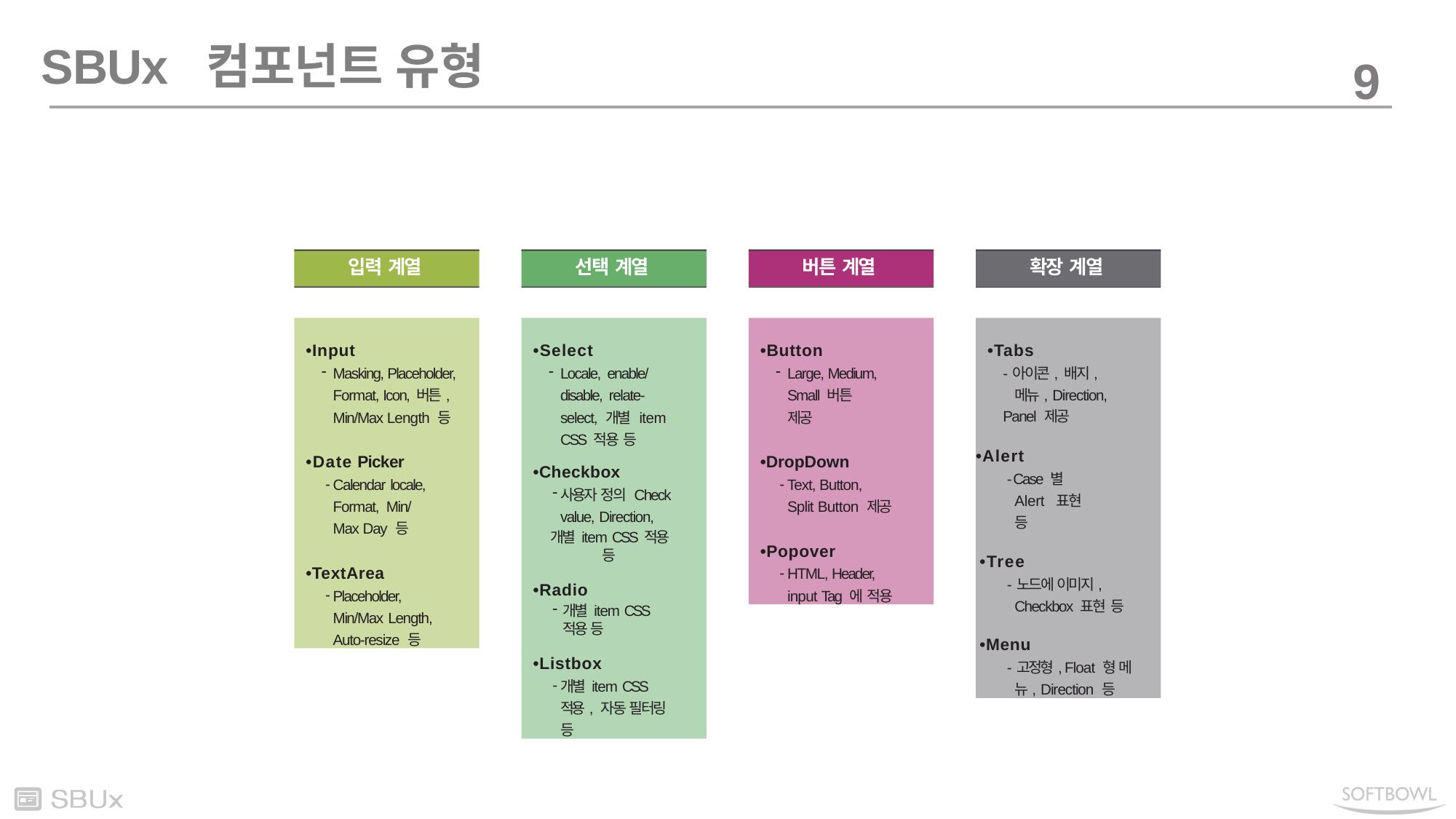

SBUx  컴포넌트 유형
9

입력 계열
선택 계열
버튼 계열
확장 계열

•Button
Large, Medium,  Small 버튼 제공

•DropDown
Text, Button,  Split Button 제공

•Popover
HTML, Header,  input Tag 에 적용

•Input
Masking, Placeholder,  Format, Icon, 버튼,  Min/Max Length 등

•Date Picker
Calendar locale,  Format,  Min/Max Day 등

•TextArea
Placeholder,  Min/Max Length,  Auto-resize 등

•Select
Locale,  enable/disable,  relate-select, 개별  item CSS 적용 등
•Checkbox
사용자 정의 Check  value, Direction,
개별 item CSS 적용 등

•Radio
개별 item CSS 적용 등

•Listbox
개별 item CSS 적용,  자동 필터링 등

•Tabs
- 아이콘, 배지, 메뉴,  Direction,
Panel 제공

•Alert
- Case 별 Alert  표현 등

•Tree
- 노드에 이미지,  Checkbox 표현 등

•Menu
- 고정형, Float 형 메뉴,  Direction 등